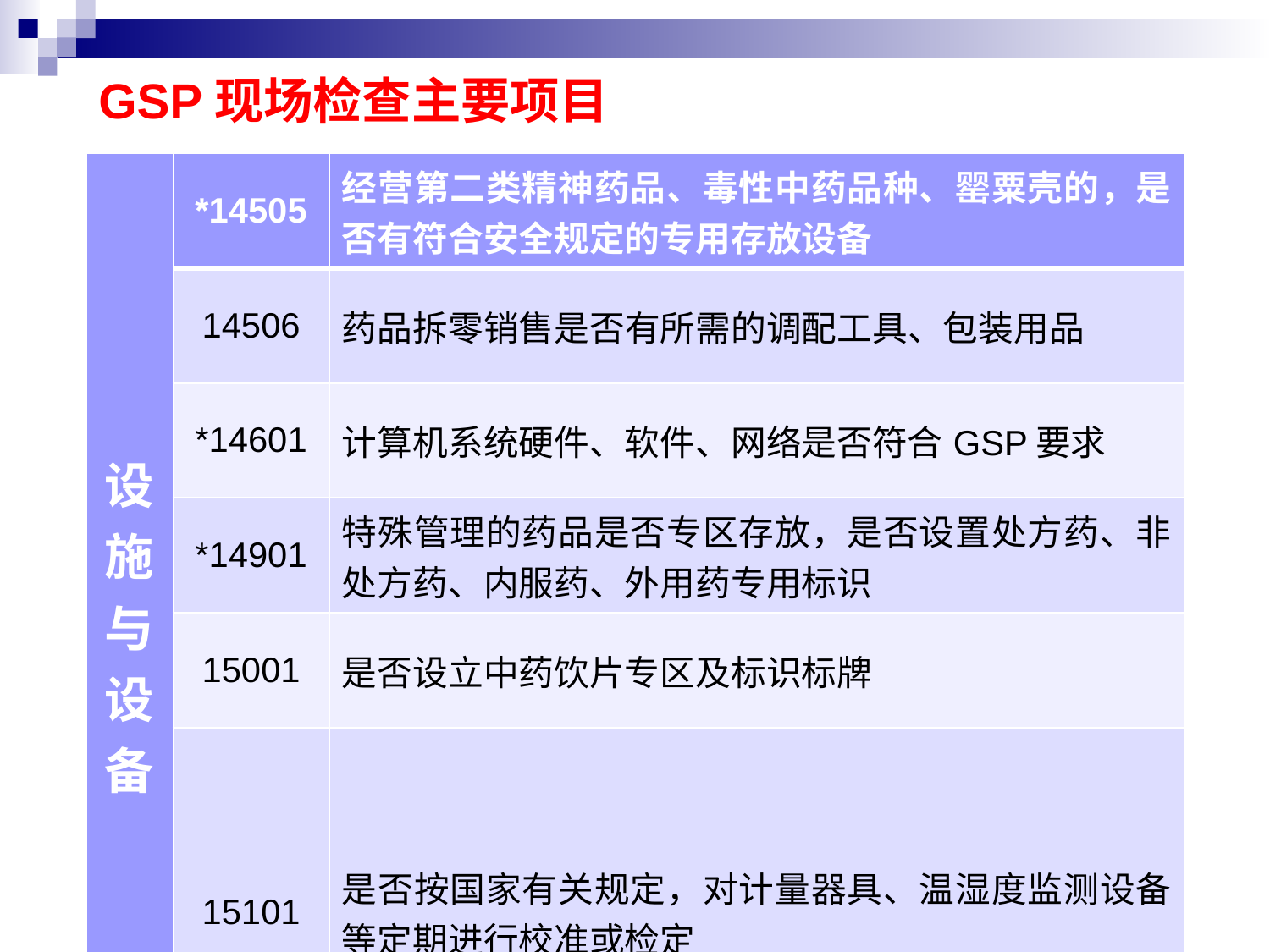

# GSP现场检查主要项目
| 设施与设备 | \*14505 | 经营第二类精神药品、毒性中药品种、罂粟壳的，是否有符合安全规定的专用存放设备 |
| --- | --- | --- |
|  | 14506 | 药品拆零销售是否有所需的调配工具、包装用品 |
|  | \*14601 | 计算机系统硬件、软件、网络是否符合GSP要求 |
|  | \*14901 | 特殊管理的药品是否专区存放，是否设置处方药、非处方药、内服药、外用药专用标识 |
|  | 15001 | 是否设立中药饮片专区及标识标牌 |
|  | 15101 | 是否按国家有关规定，对计量器具、温湿度监测设备等定期进行校准或检定 |